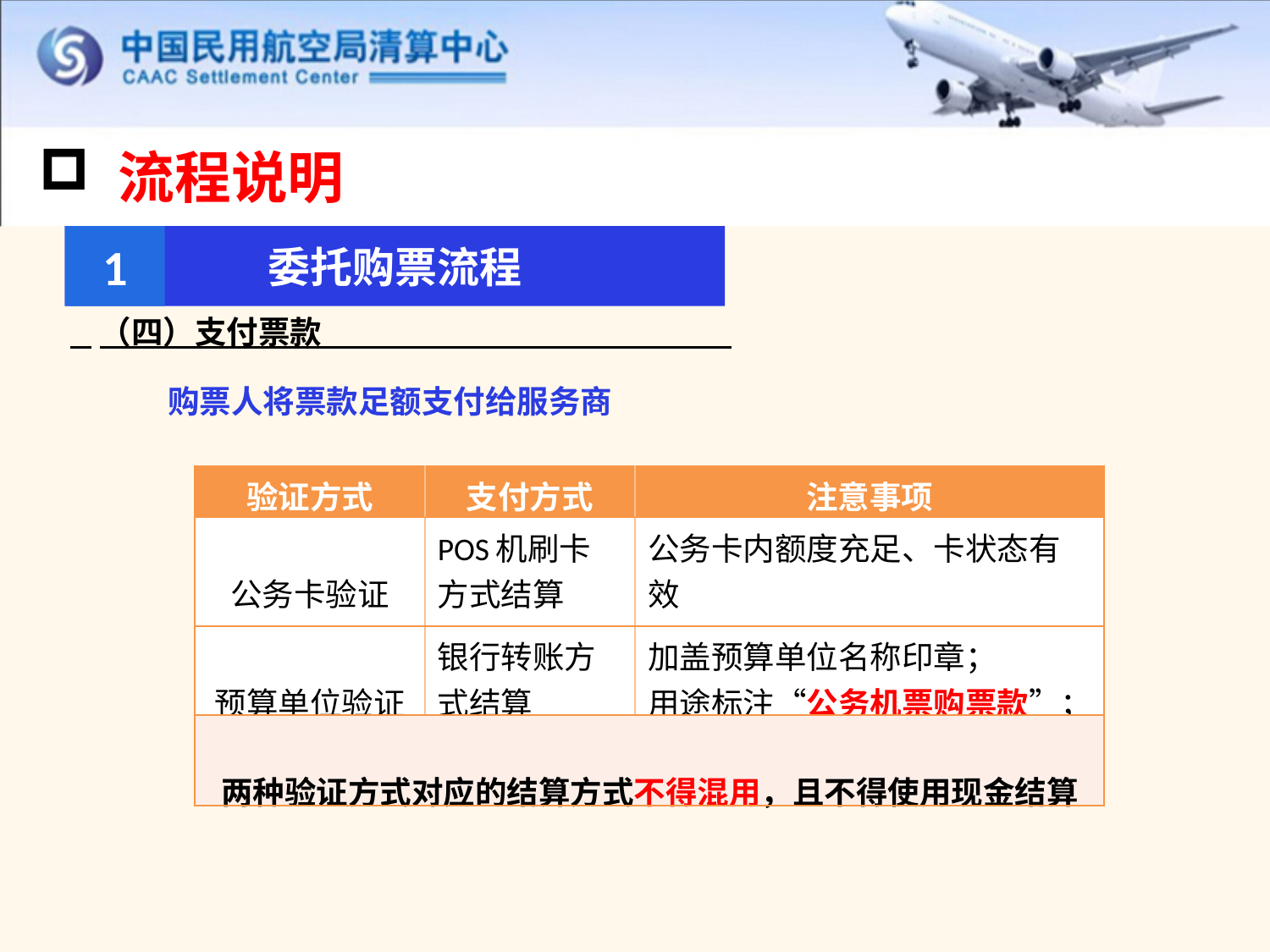

流程说明
委托购票流程
1
   （四）支付票款
 购票人将票款足额支付给服务商
| 验证方式 | 支付方式 | 注意事项 |
| --- | --- | --- |
| 公务卡验证 | POS机刷卡方式结算 | 公务卡内额度充足、卡状态有效 |
| 预算单位验证 | 银行转账方式结算 | 加盖预算单位名称印章； 用途标注“公务机票购票款”； |
| 两种验证方式对应的结算方式不得混用，且不得使用现金结算 |  |  |